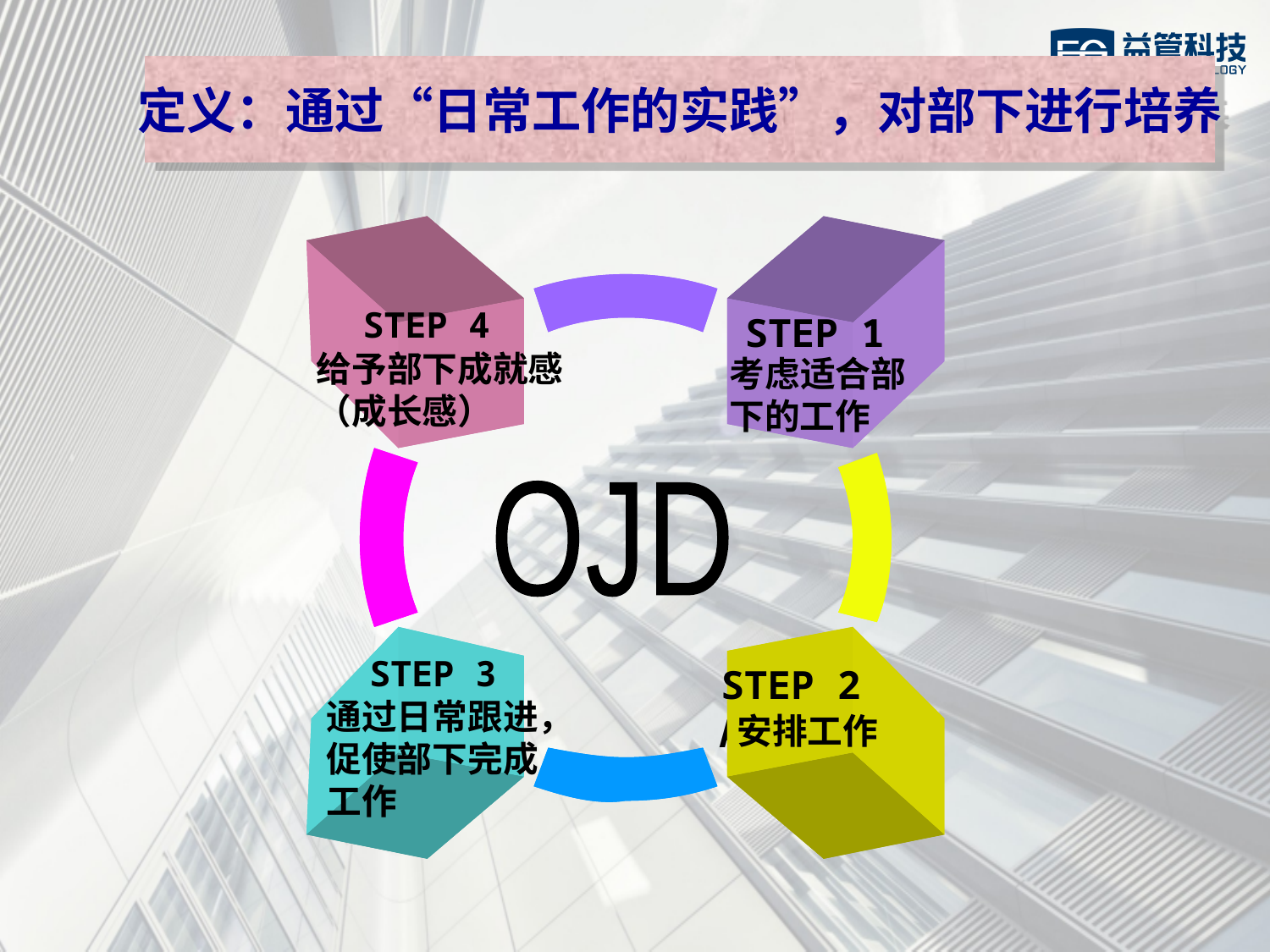

定义：通过“日常工作的实践”，对部下进行培养

STEP 4
STEP 1
STEP 1
STEP 1
给予部下成就感
（成长感）
考虑适合部下的工作
work

OJD

STEP 3
STEP 2
STEP 2
STEP 2
通过日常跟进，
促使部下完成
工作
Assign
安排工作

work